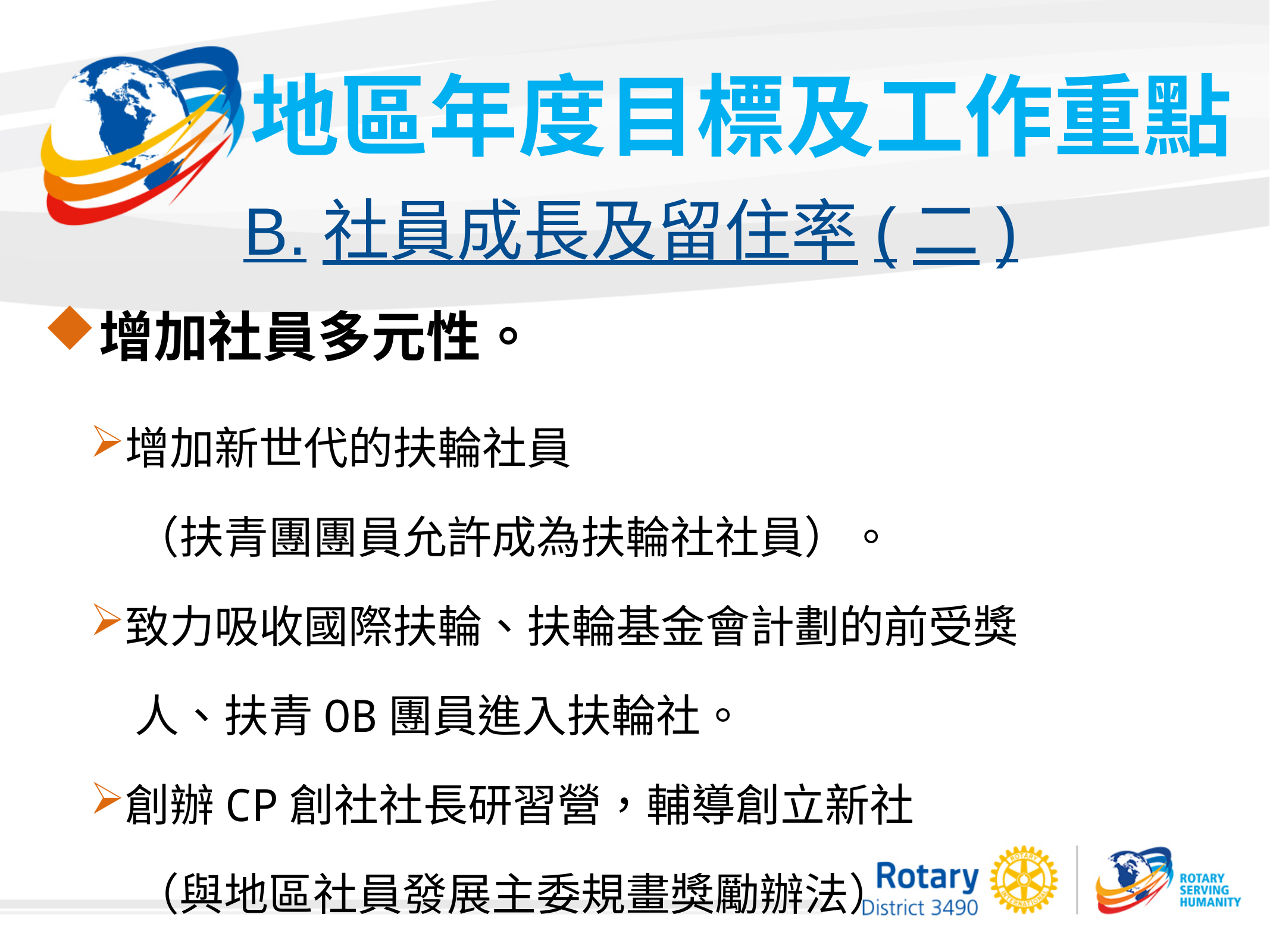

地區年度目標及工作重點
B.社員成長及留住率(二)
增加社員多元性。
增加新世代的扶輪社員
　（扶青團團員允許成為扶輪社社員）。
致力吸收國際扶輪、扶輪基金會計劃的前受獎
　人、扶青OB團員進入扶輪社。
創辦CP創社社長研習營，輔導創立新社
　（與地區社員發展主委規畫獎勵辦法）